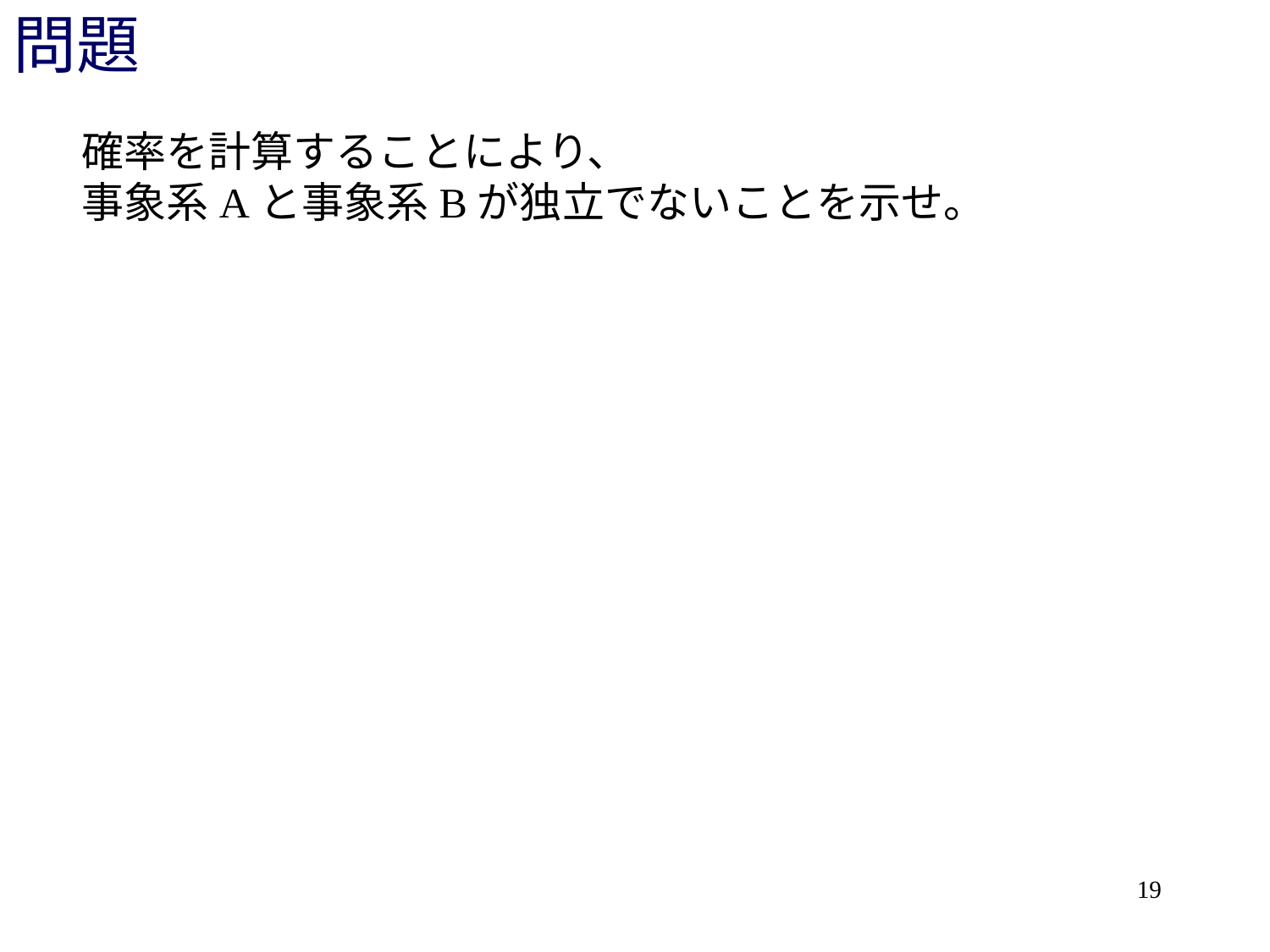

# 問題
確率を計算することにより、
事象系Aと事象系Bが独立でないことを示せ。
19